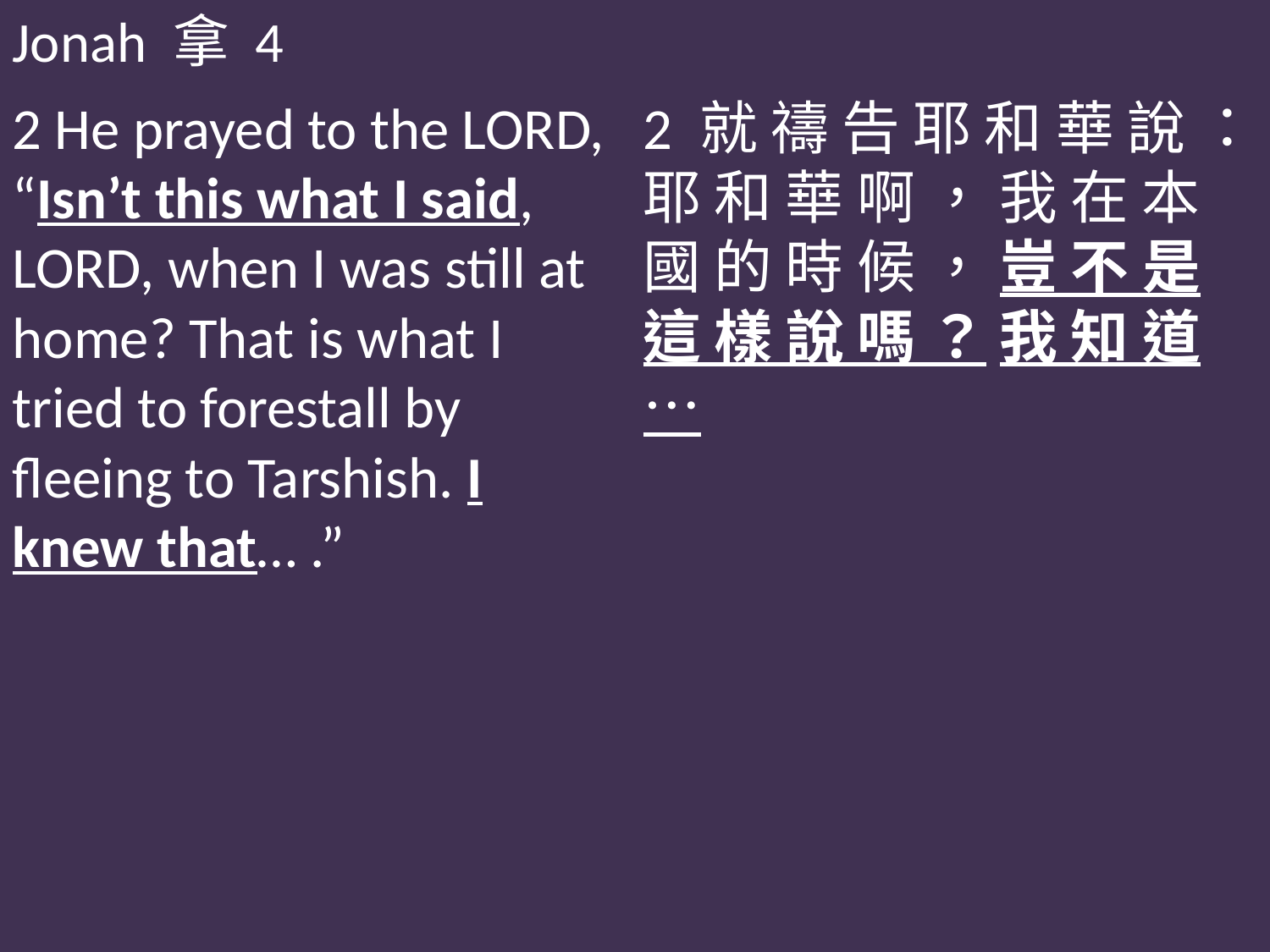

Jonah 拿 4
2 He prayed to the LORD, “Isn’t this what I said, LORD, when I was still at home? That is what I tried to forestall by fleeing to Tarshish. I knew that… .”
2 就 禱 告 耶 和 華 說 ： 耶 和 華 啊 ， 我 在 本 國 的 時 候 ， 豈 不 是 這 樣 說 嗎 ？ 我 知 道 …